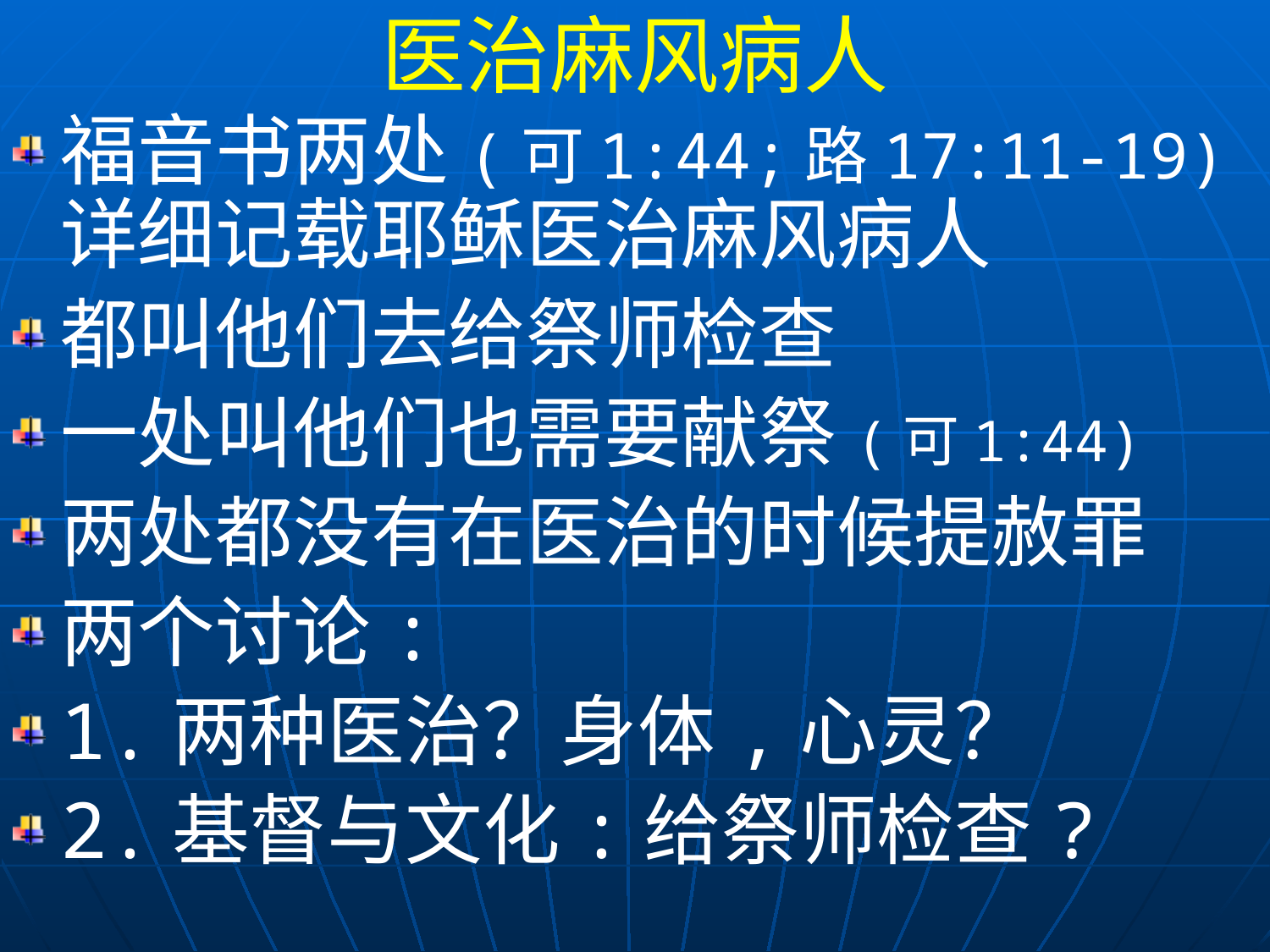

医治麻风病人
福音书两处(可1:44;路17:11-19)详细记载耶稣医治麻风病人
都叫他们去给祭师检查
一处叫他们也需要献祭(可1:44)
两处都没有在医治的时候提赦罪
两个讨论:
1.两种医治？身体,心灵？
2.基督与文化:给祭师检查?